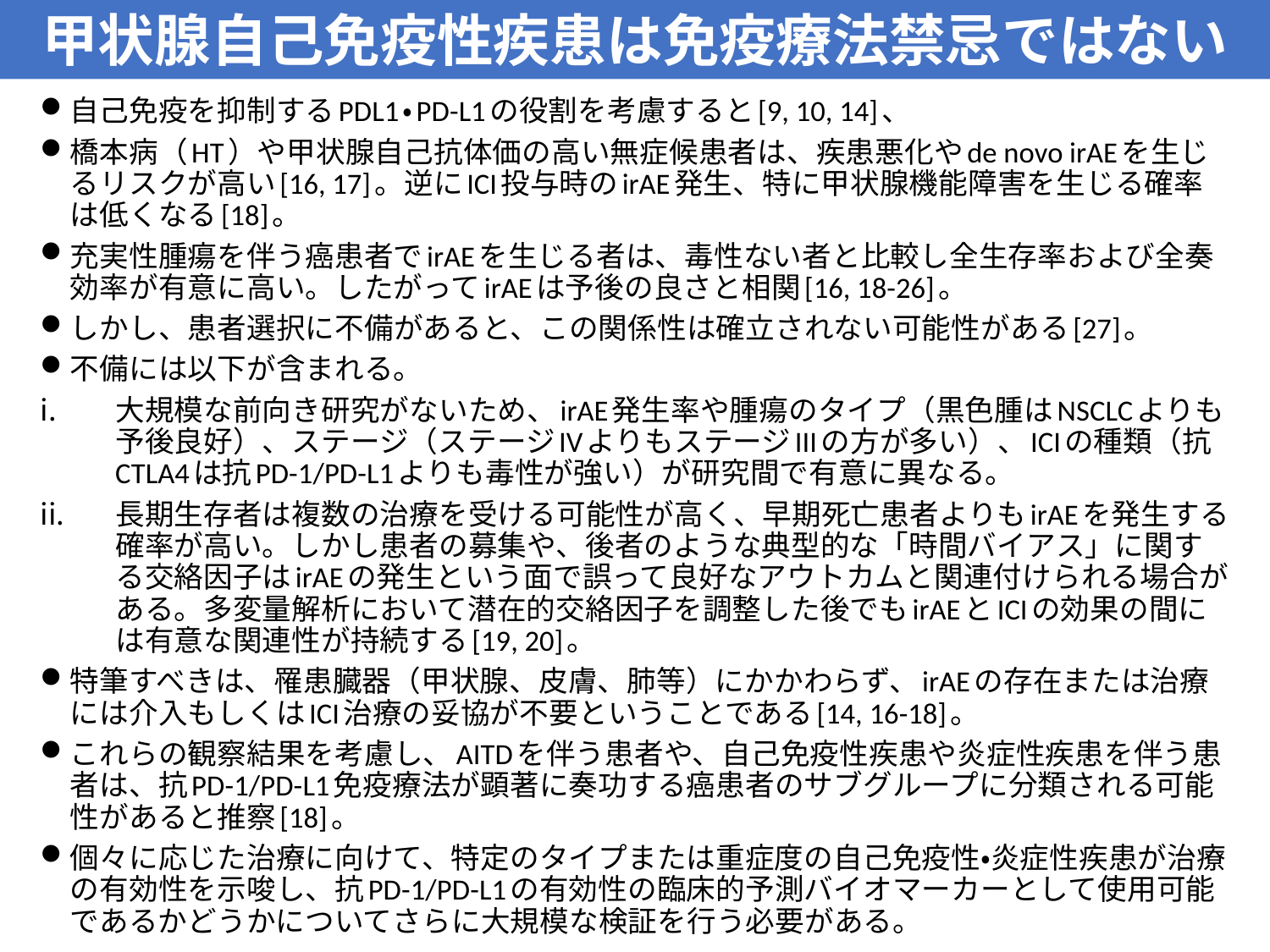

甲状腺自己免疫性疾患は免疫療法禁忌ではない
自己免疫を抑制するPDL1・PD-L1の役割を考慮すると[9, 10, 14]、
橋本病（HT）や甲状腺自己抗体価の高い無症候患者は、疾患悪化やde novo irAEを生じるリスクが高い[16, 17]。逆にICI投与時のirAE発生、特に甲状腺機能障害を生じる確率は低くなる[18]。
充実性腫瘍を伴う癌患者でirAEを生じる者は、毒性ない者と比較し全生存率および全奏効率が有意に高い。したがってirAEは予後の良さと相関[16, 18-26]。
しかし、患者選択に不備があると、この関係性は確立されない可能性がある[27]。
不備には以下が含まれる。
大規模な前向き研究がないため、irAE発生率や腫瘍のタイプ（黒色腫はNSCLCよりも予後良好）、ステージ（ステージIVよりもステージIIIの方が多い）、ICIの種類（抗CTLA4は抗PD-1/PD-L1よりも毒性が強い）が研究間で有意に異なる。
長期生存者は複数の治療を受ける可能性が高く、早期死亡患者よりもirAEを発生する確率が高い。しかし患者の募集や、後者のような典型的な「時間バイアス」に関する交絡因子はirAEの発生という面で誤って良好なアウトカムと関連付けられる場合がある。多変量解析において潜在的交絡因子を調整した後でもirAEとICIの効果の間には有意な関連性が持続する[19, 20]。
特筆すべきは、罹患臓器（甲状腺、皮膚、肺等）にかかわらず、irAEの存在または治療には介入もしくはICI治療の妥協が不要ということである[14, 16-18]。
これらの観察結果を考慮し、AITDを伴う患者や、自己免疫性疾患や炎症性疾患を伴う患者は、抗PD-1/PD-L1免疫療法が顕著に奏功する癌患者のサブグループに分類される可能性があると推察[18]。
個々に応じた治療に向けて、特定のタイプまたは重症度の自己免疫性・炎症性疾患が治療の有効性を示唆し、抗PD-1/PD-L1の有効性の臨床的予測バイオマーカーとして使用可能であるかどうかについてさらに大規模な検証を行う必要がある。